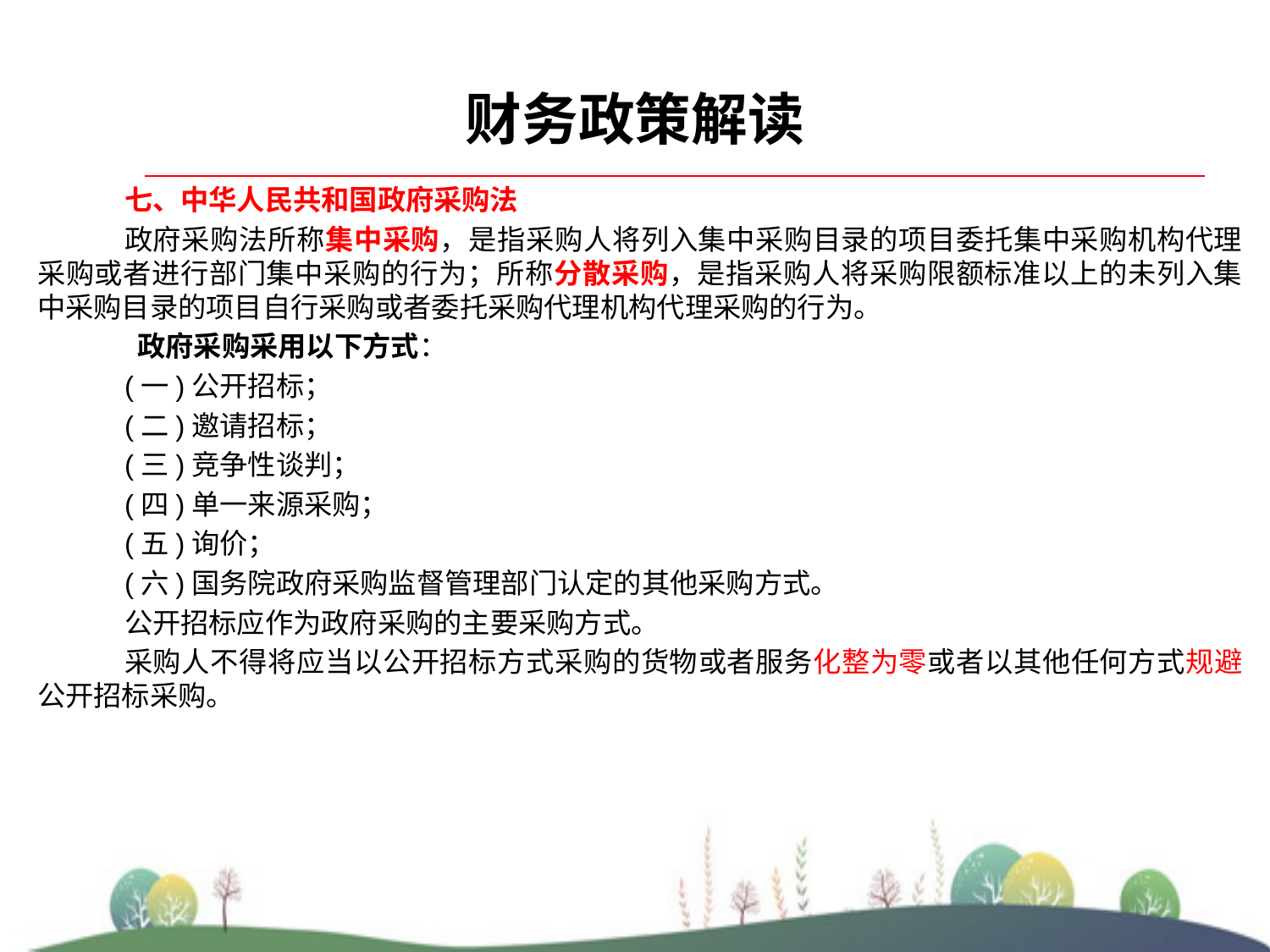

# 财务政策解读
七、中华人民共和国政府采购法
政府采购法所称集中采购，是指采购人将列入集中采购目录的项目委托集中采购机构代理采购或者进行部门集中采购的行为；所称分散采购，是指采购人将采购限额标准以上的未列入集中采购目录的项目自行采购或者委托采购代理机构代理采购的行为。
 政府采购采用以下方式：
(一)公开招标；
(二)邀请招标；
(三)竞争性谈判；
(四)单一来源采购；
(五)询价；
(六)国务院政府采购监督管理部门认定的其他采购方式。
公开招标应作为政府采购的主要采购方式。
采购人不得将应当以公开招标方式采购的货物或者服务化整为零或者以其他任何方式规避公开招标采购。